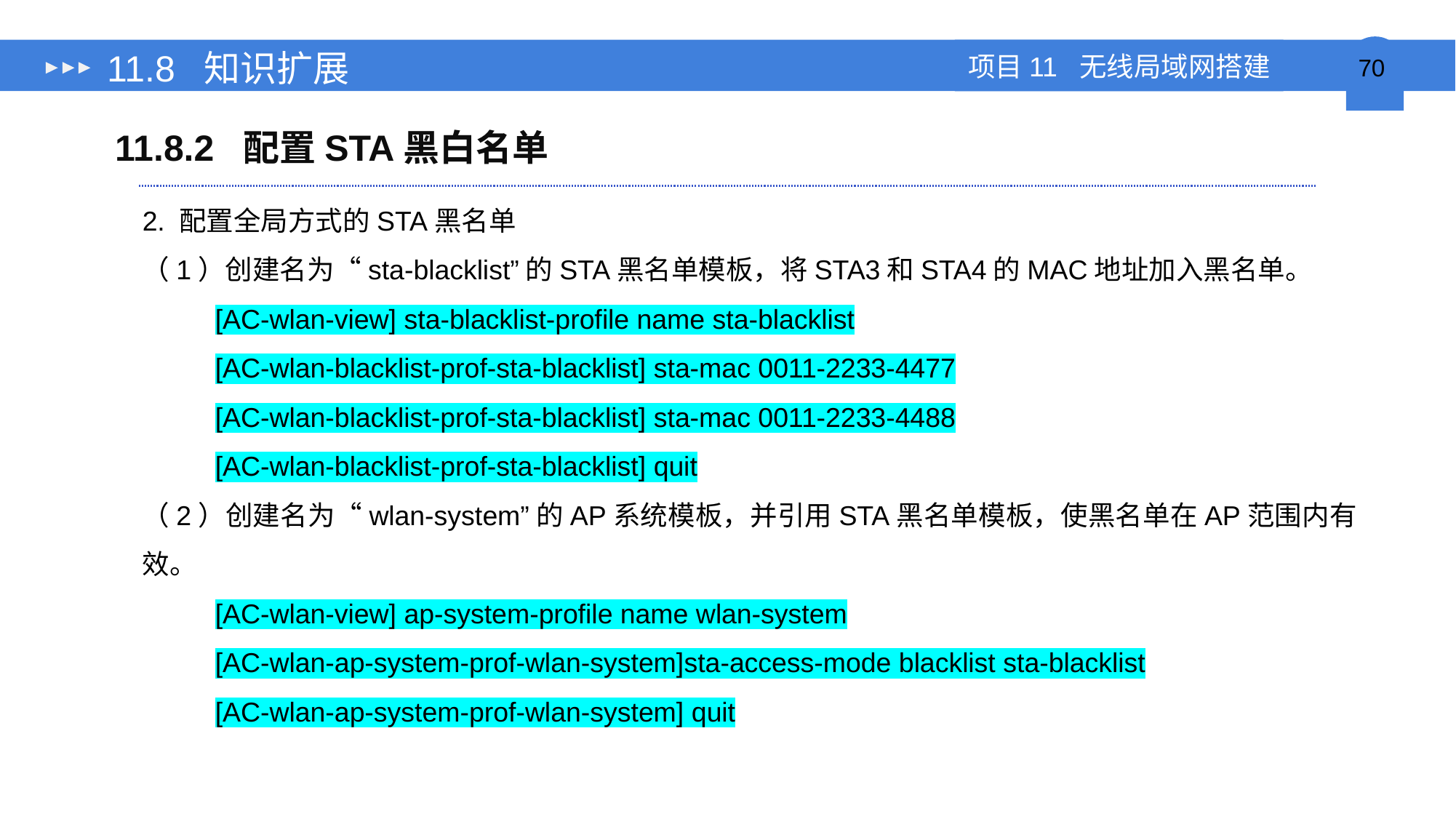

# 11.8  知识扩展
11.8.2  配置STA黑白名单
2. 配置全局方式的STA黑名单
（1）创建名为“sta-blacklist”的STA黑名单模板，将STA3和STA4的MAC地址加入黑名单。
[AC-wlan-view] sta-blacklist-profile name sta-blacklist
[AC-wlan-blacklist-prof-sta-blacklist] sta-mac 0011-2233-4477
[AC-wlan-blacklist-prof-sta-blacklist] sta-mac 0011-2233-4488
[AC-wlan-blacklist-prof-sta-blacklist] quit
（2）创建名为“wlan-system”的AP系统模板，并引用STA黑名单模板，使黑名单在AP范围内有效。
[AC-wlan-view] ap-system-profile name wlan-system
[AC-wlan-ap-system-prof-wlan-system]sta-access-mode blacklist sta-blacklist
[AC-wlan-ap-system-prof-wlan-system] quit